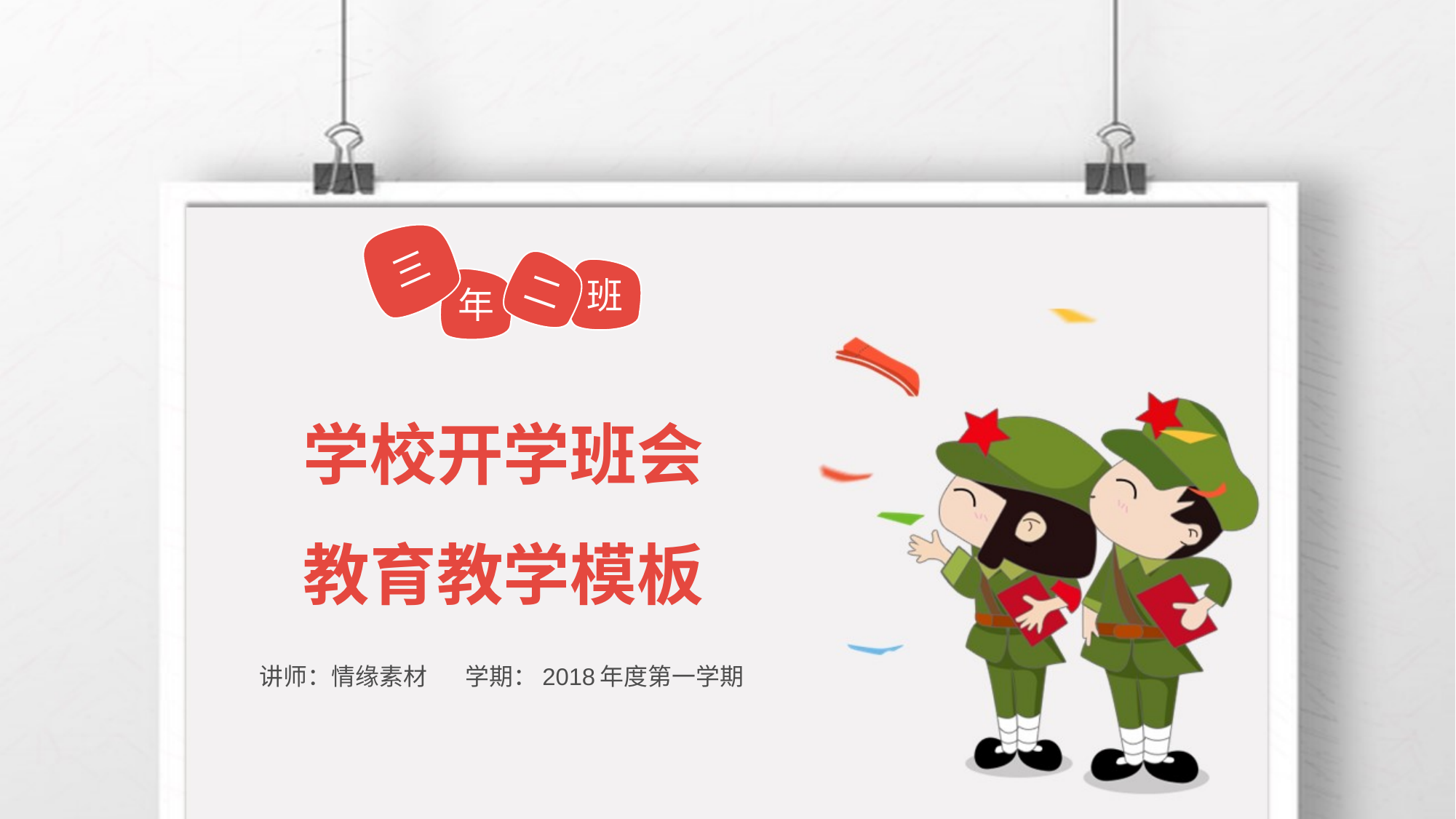

三
二
班
年
# 学校开学班会 教育教学模板
讲师：情缘素材       学期：2018年度第一学期